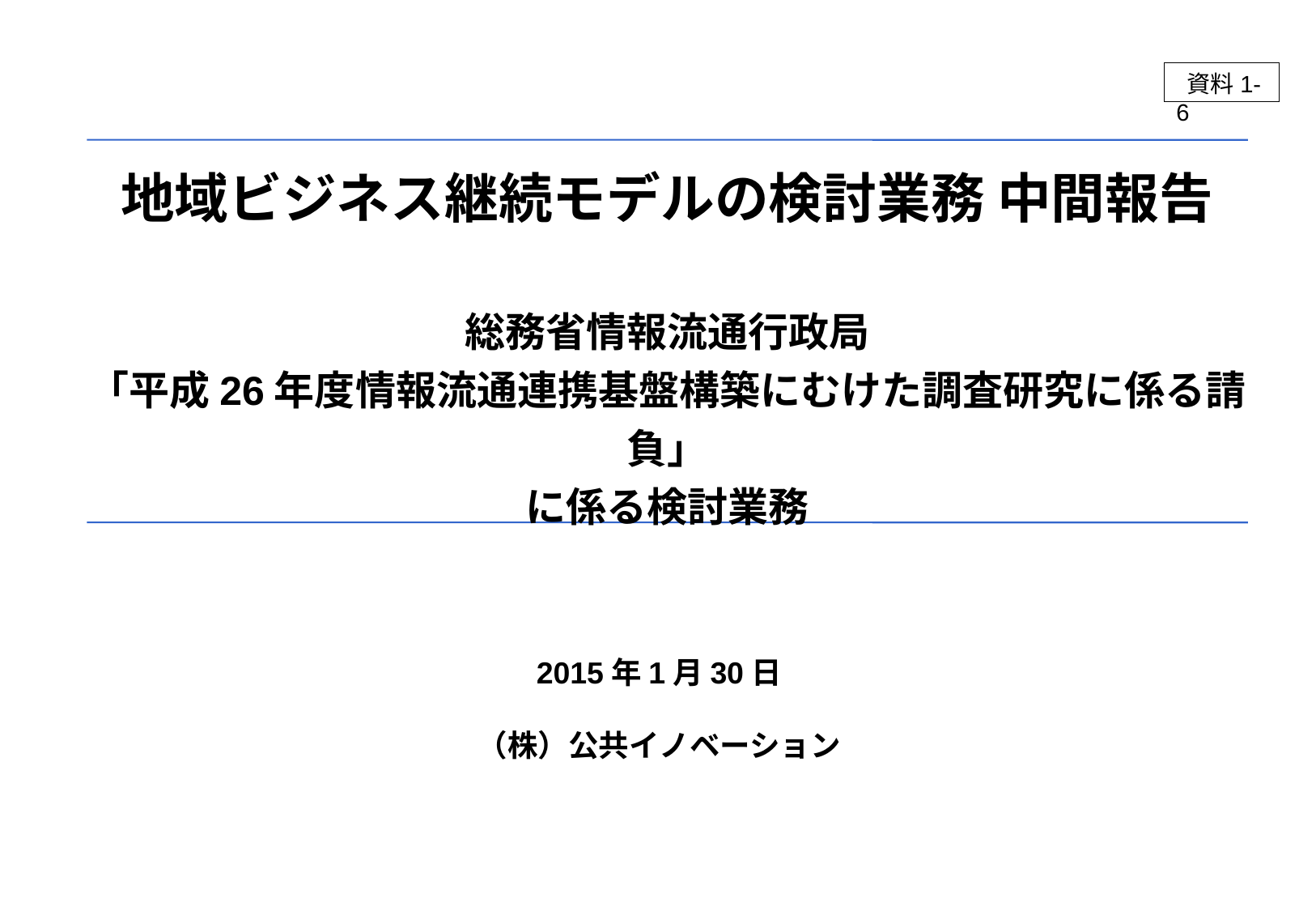

資料1-6

# 地域ビジネス継続モデルの検討業務 中間報告 総務省情報流通行政局 「平成26年度情報流通連携基盤構築にむけた調査研究に係る請負」 に係る検討業務
2015年1月30日

（株）公共イノベーション